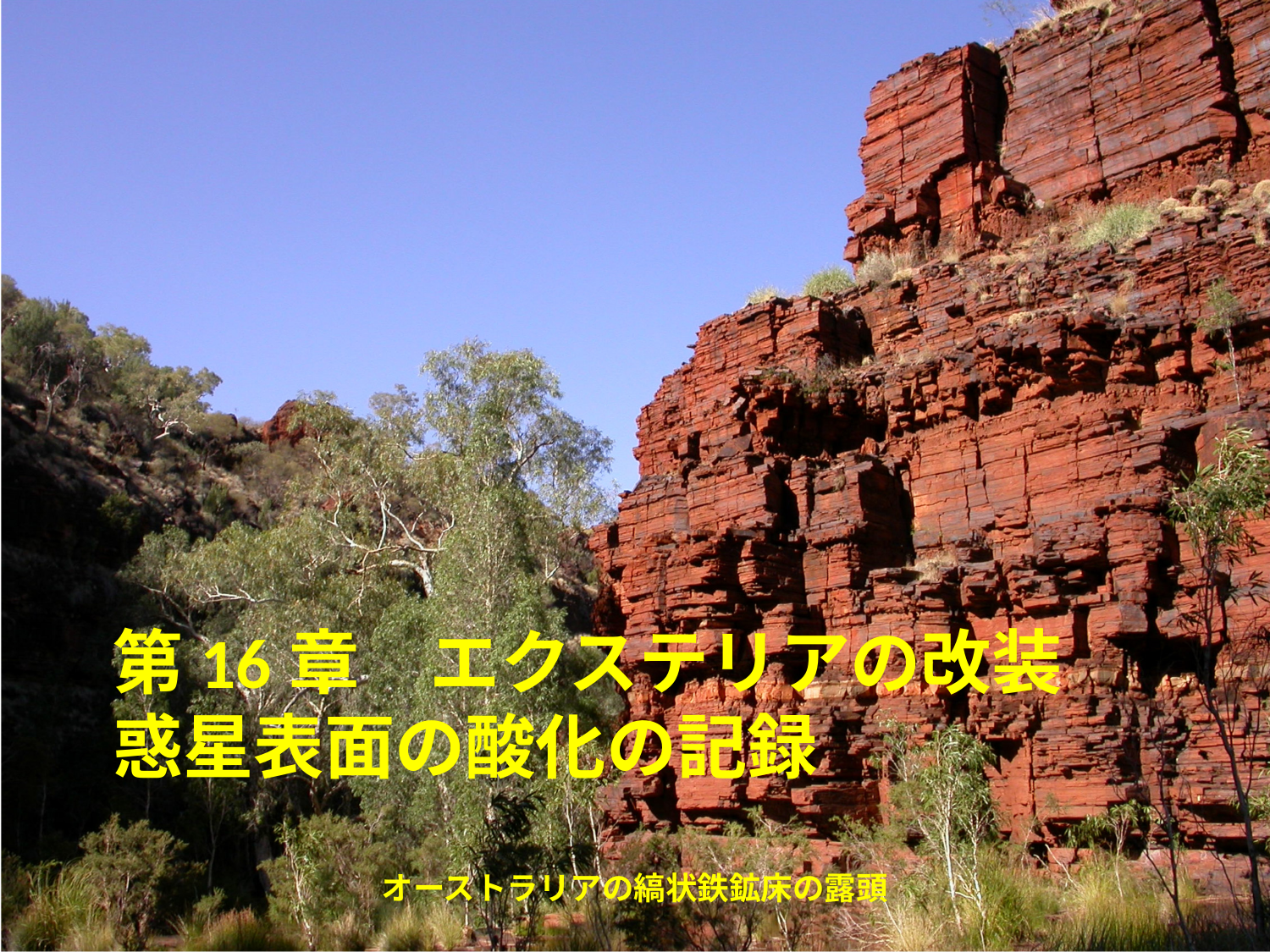

# 第16章　エクステリアの改装 惑星表面の酸化の記録
オーストラリアの縞状鉄鉱床の露頭